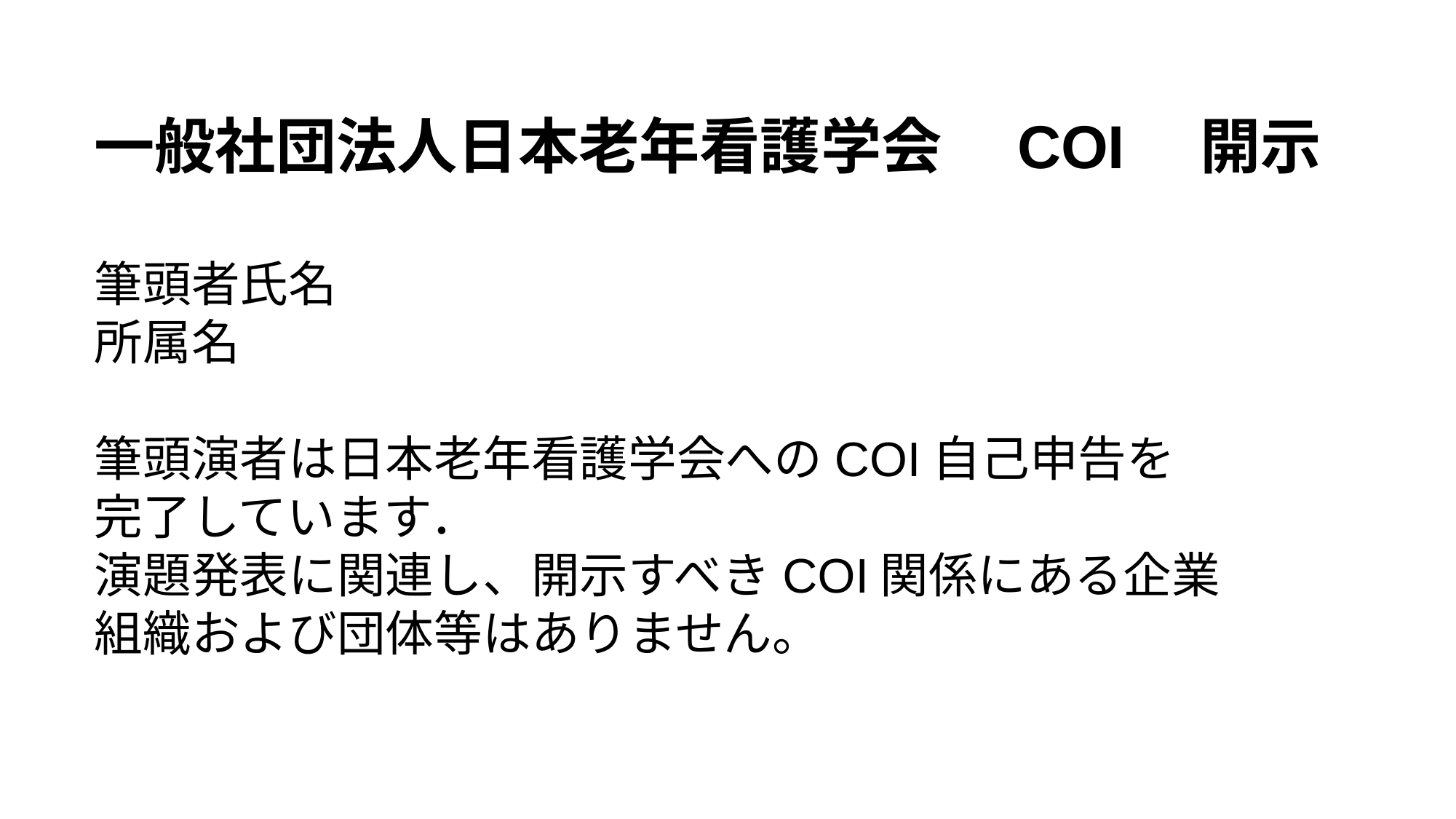

一般社団法人日本老年看護学会　COI　開示

筆頭者氏名
所属名

筆頭演者は日本老年看護学会へのCOI自己申告を
完了しています．
演題発表に関連し、開示すべきCOI関係にある企業
組織および団体等はありません。